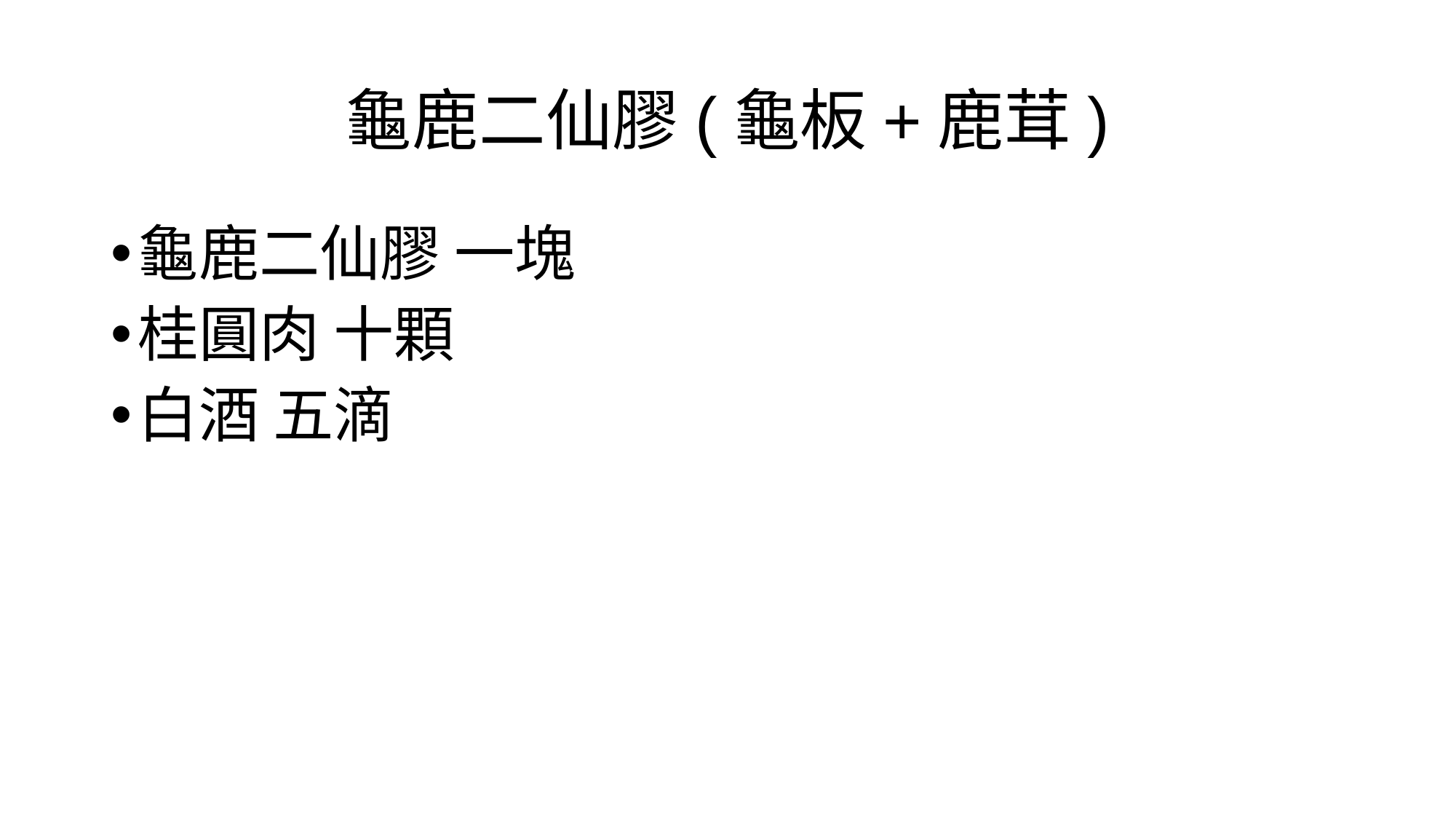

# 龜鹿二仙膠(龜板+鹿茸)
龜鹿二仙膠 一塊
桂圓肉 十顆
白酒 五滴